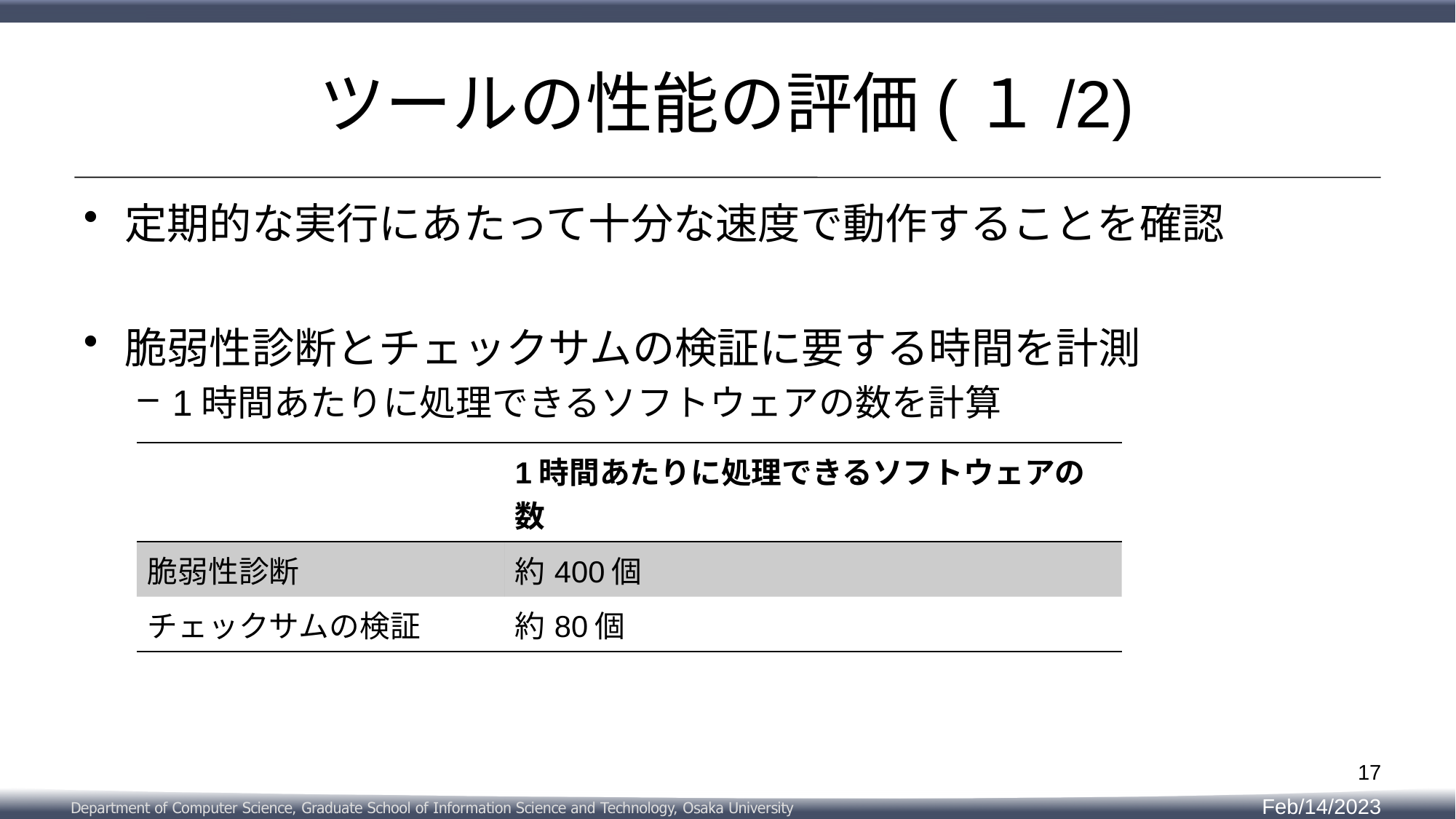

# ツールの性能の評価(１/2)
定期的な実行にあたって十分な速度で動作することを確認

脆弱性診断とチェックサムの検証に要する時間を計測
1時間あたりに処理できるソフトウェアの数を計算

|  | 1時間あたりに処理できるソフトウェアの数 |
| --- | --- |
| 脆弱性診断 | 約400個 |
| チェックサムの検証 | 約80個 |
17
Feb/14/2023